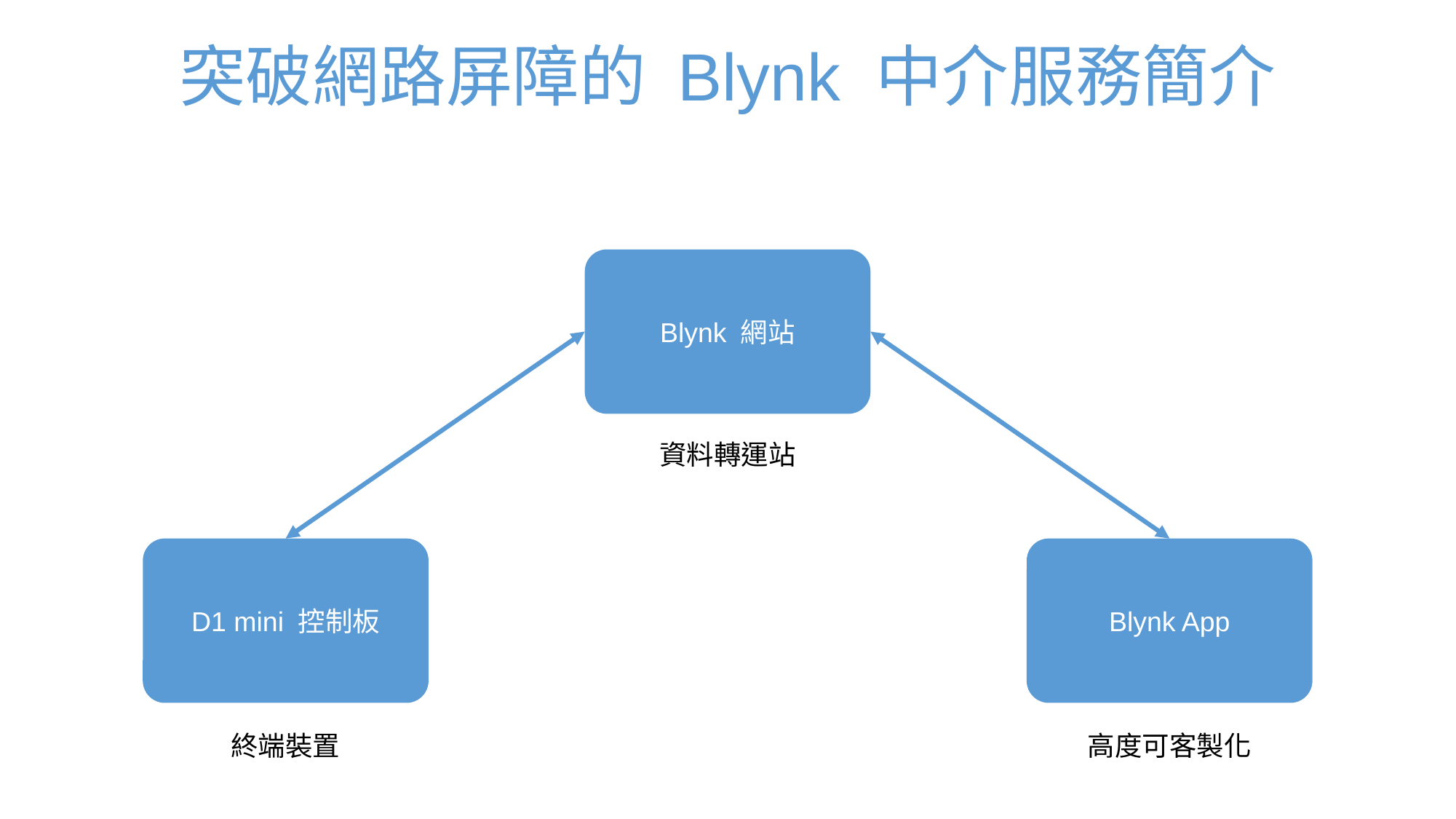

# 突破網路屏障的 Blynk 中介服務簡介
Blynk 網站
資料轉運站
D1 mini 控制板
Blynk App
終端裝置
高度可客製化